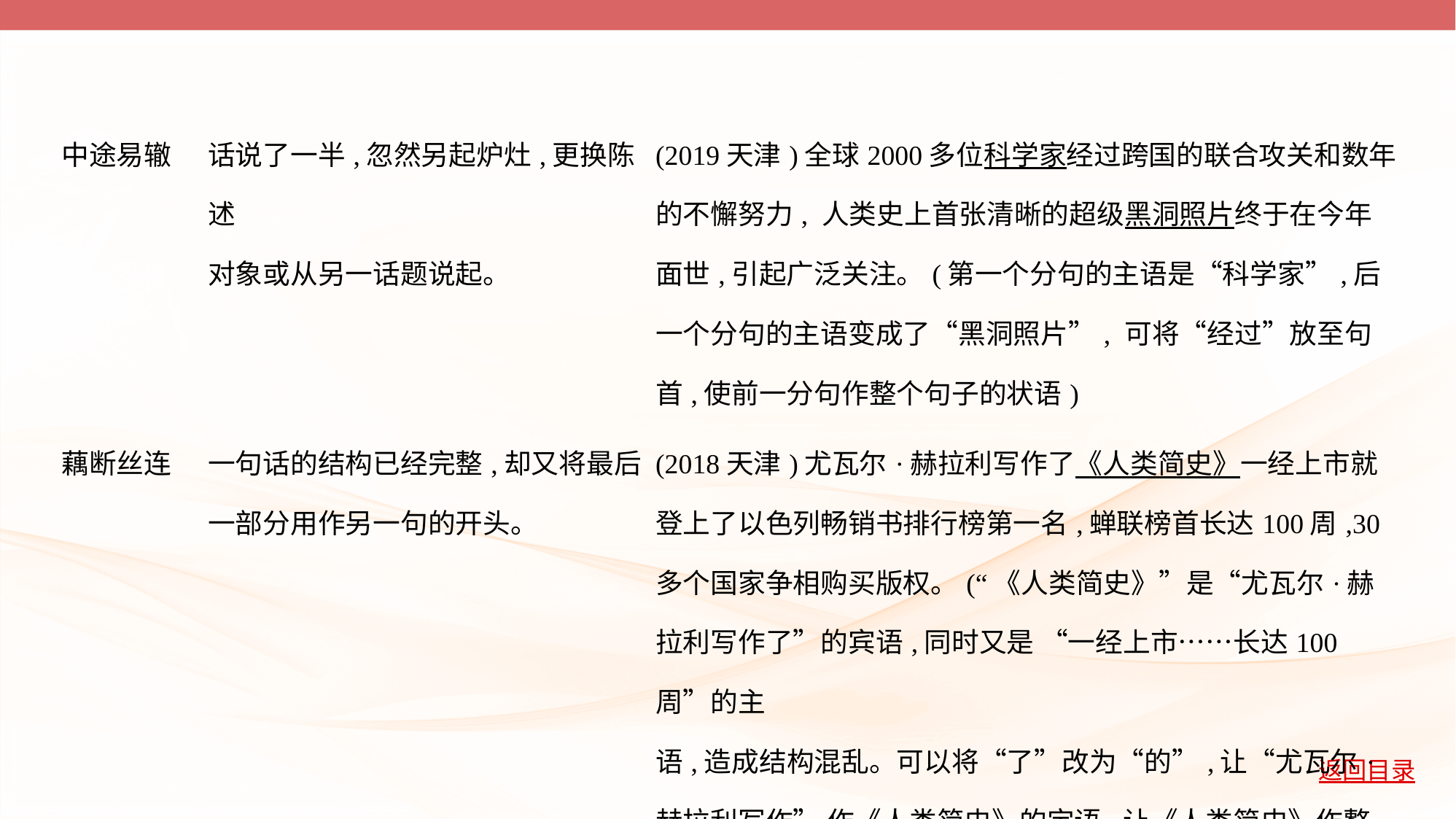

| 中途易辙 | 话说了一半,忽然另起炉灶,更换陈述 对象或从另一话题说起。 | (2019天津)全球2000多位科学家经过跨国的联合攻关和数年的不懈努力, 人类史上首张清晰的超级黑洞照片终于在今年面世,引起广泛关注。(第一个分句的主语是“科学家”,后一个分句的主语变成了“黑洞照片”, 可将“经过”放至句首,使前一分句作整个句子的状语) |
| --- | --- | --- |
| 藕断丝连 | 一句话的结构已经完整,却又将最后 一部分用作另一句的开头。 | (2018天津)尤瓦尔·赫拉利写作了《人类简史》一经上市就登上了以色列畅销书排行榜第一名,蝉联榜首长达100周,30多个国家争相购买版权。(“《人类简史》”是“尤瓦尔·赫拉利写作了”的宾语,同时又是 “一经上市……长达100周”的主 语,造成结构混乱。可以将“了”改为“的”,让“尤瓦尔·赫拉利写作” 作《人类简史》的定语,让《人类简史》作整个句子的主语) |